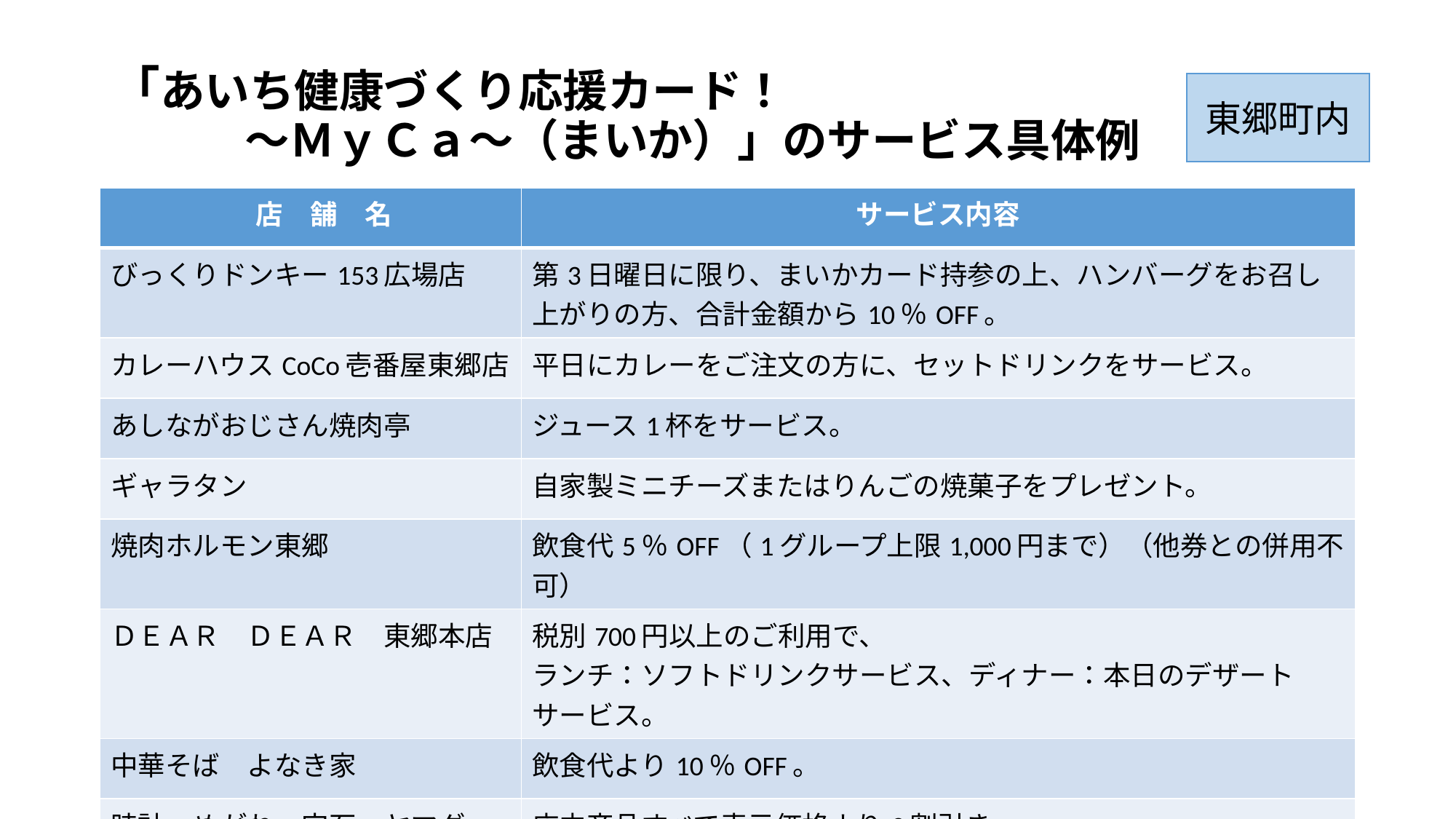

# 「あいち健康づくり応援カード！ 　　　～ＭｙＣａ～（まいか）」のサービス具体例
東郷町内
| 店　舗　名 | サービス内容 |
| --- | --- |
| びっくりドンキー153広場店 | 第3日曜日に限り、まいかカード持参の上、ハンバーグをお召し上がりの方、合計金額から10％OFF。 |
| カレーハウスCoCo壱番屋東郷店 | 平日にカレーをご注文の方に、セットドリンクをサービス。 |
| あしながおじさん焼肉亭 | ジュース1杯をサービス。 |
| ギャラタン | 自家製ミニチーズまたはりんごの焼菓子をプレゼント。 |
| 焼肉ホルモン東郷 | 飲食代5％OFF（1グループ上限1,000円まで）（他券との併用不可） |
| ＤＥＡＲ　ＤＥＡＲ　東郷本店 | 税別700円以上のご利用で、 ランチ：ソフトドリンクサービス、ディナー：本日のデザートサービス。 |
| 中華そば　よなき家 | 飲食代より10％OFF。 |
| 時計　めがね　宝石　ヤマダ | 店内商品すべて表示価格より2割引き。 |